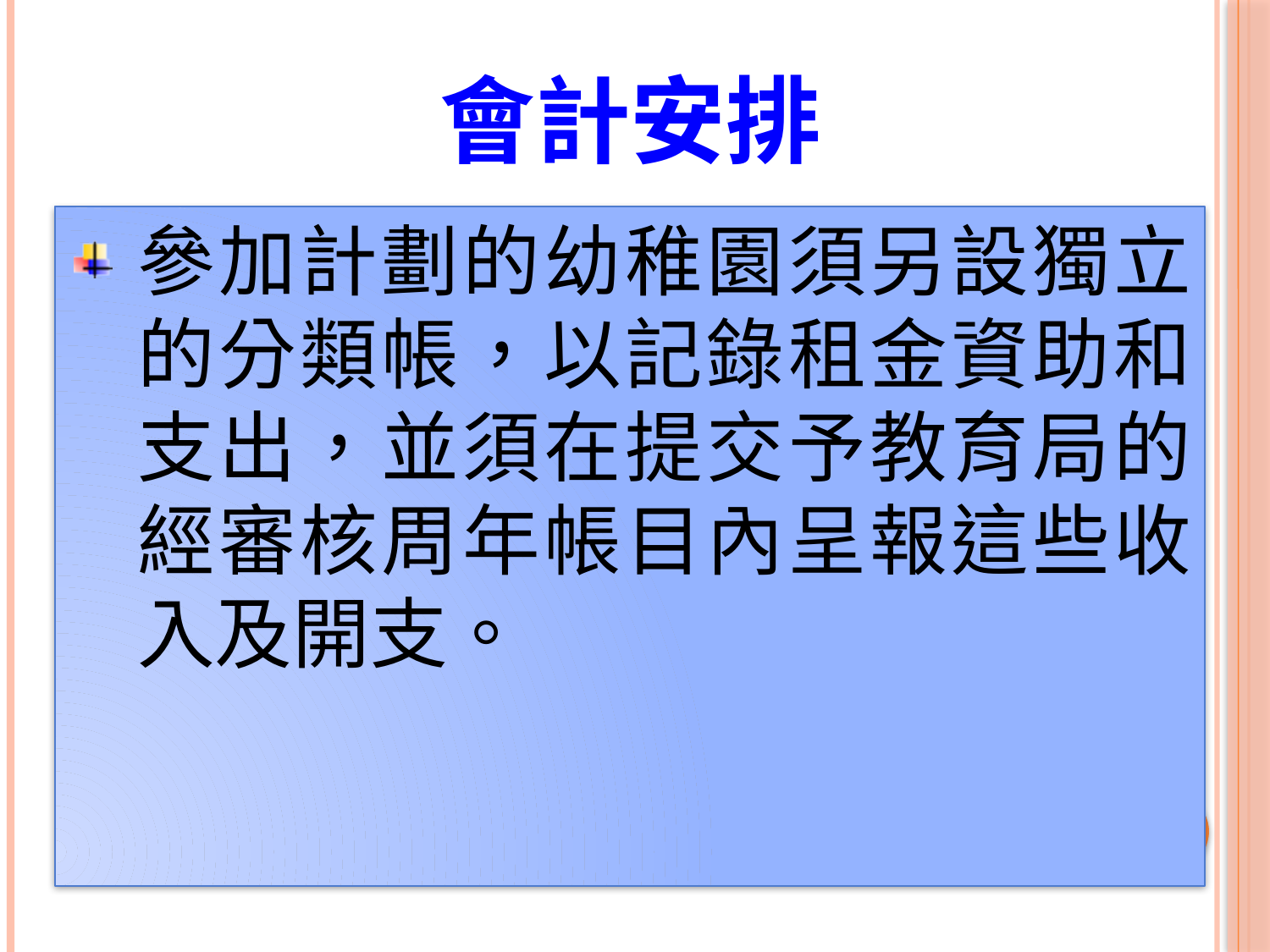

# 會計安排
參加計劃的幼稚園須另設獨立的分類帳，以記錄租金資助和支出，並須在提交予教育局的經審核周年帳目內呈報這些收入及開支。